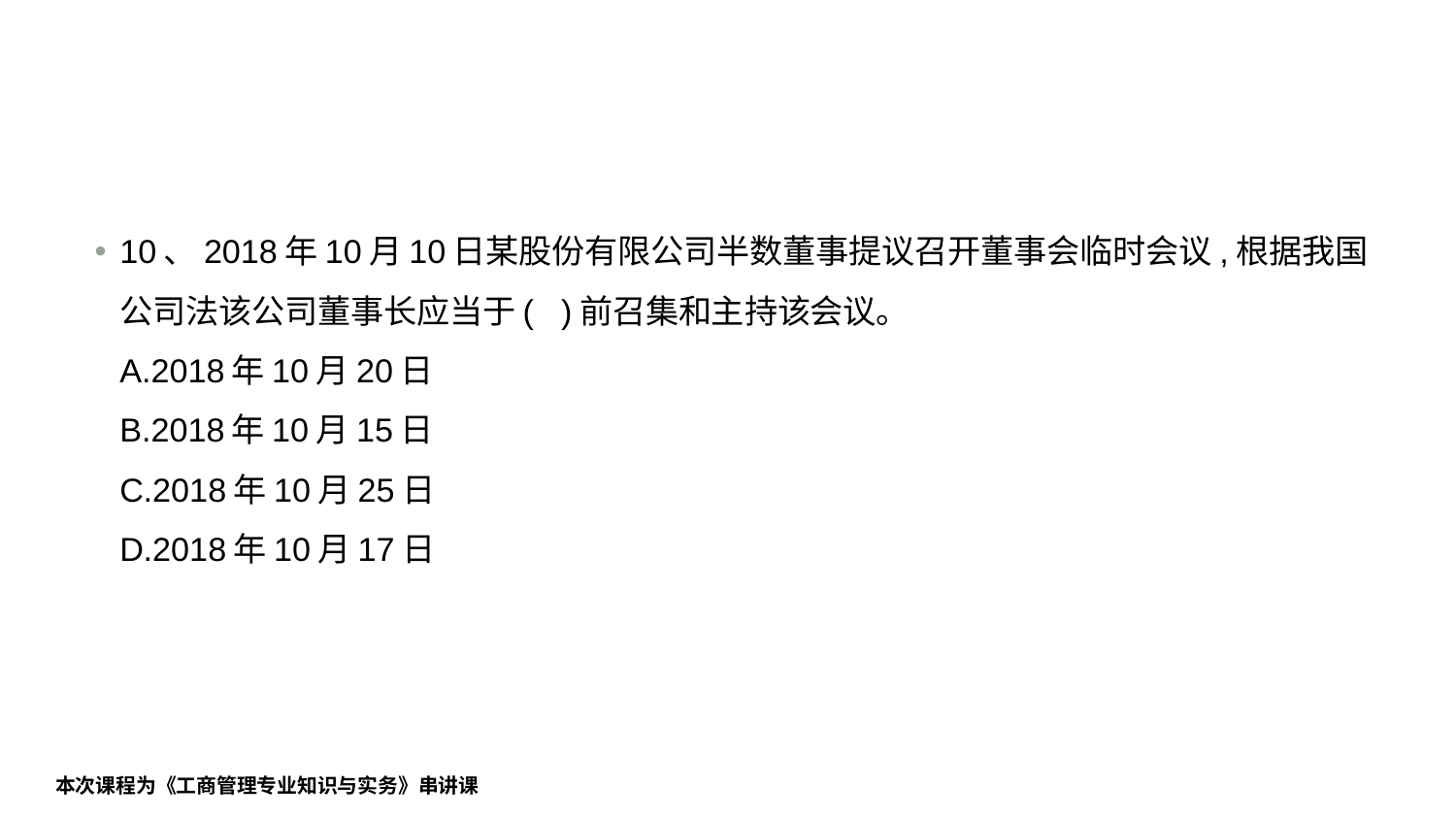

#

10、2018年10月10日某股份有限公司半数董事提议召开董事会临时会议,根据我国公司法该公司董事长应当于(   )前召集和主持该会议。
A.2018年10月20日
B.2018年10月15日
C.2018年10月25日
D.2018年10月17日